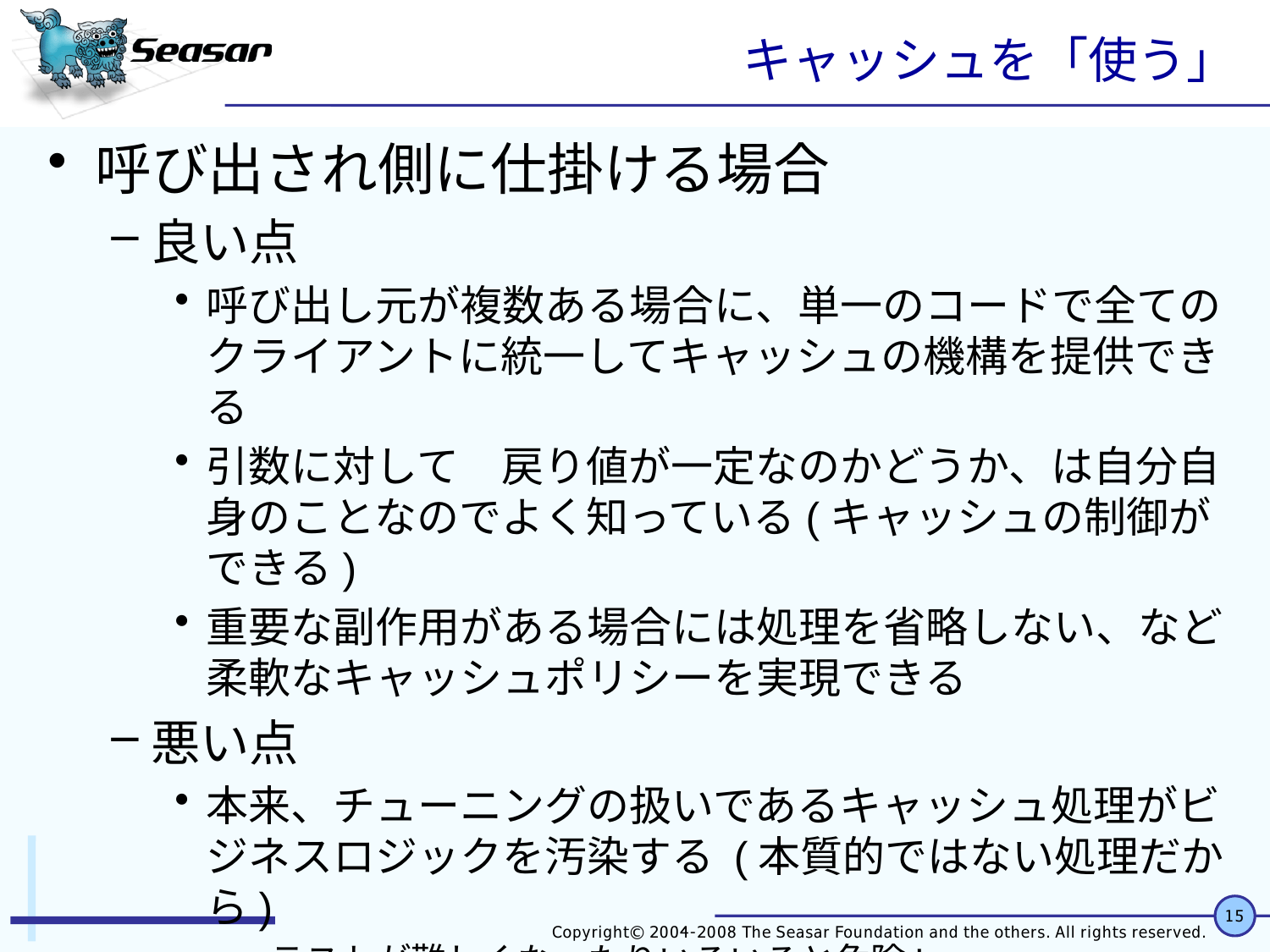

# キャッシュを「使う」
呼び出され側に仕掛ける場合
良い点
呼び出し元が複数ある場合に、単一のコードで全てのクライアントに統一してキャッシュの機構を提供できる
引数に対して　戻り値が一定なのかどうか、は自分自身のことなのでよく知っている(キャッシュの制御ができる)
重要な副作用がある場合には処理を省略しない、など柔軟なキャッシュポリシーを実現できる
悪い点
本来、チューニングの扱いであるキャッシュ処理がビジネスロジックを汚染する (本質的ではない処理だから)
テストが難しくなったりいろいろと危険!